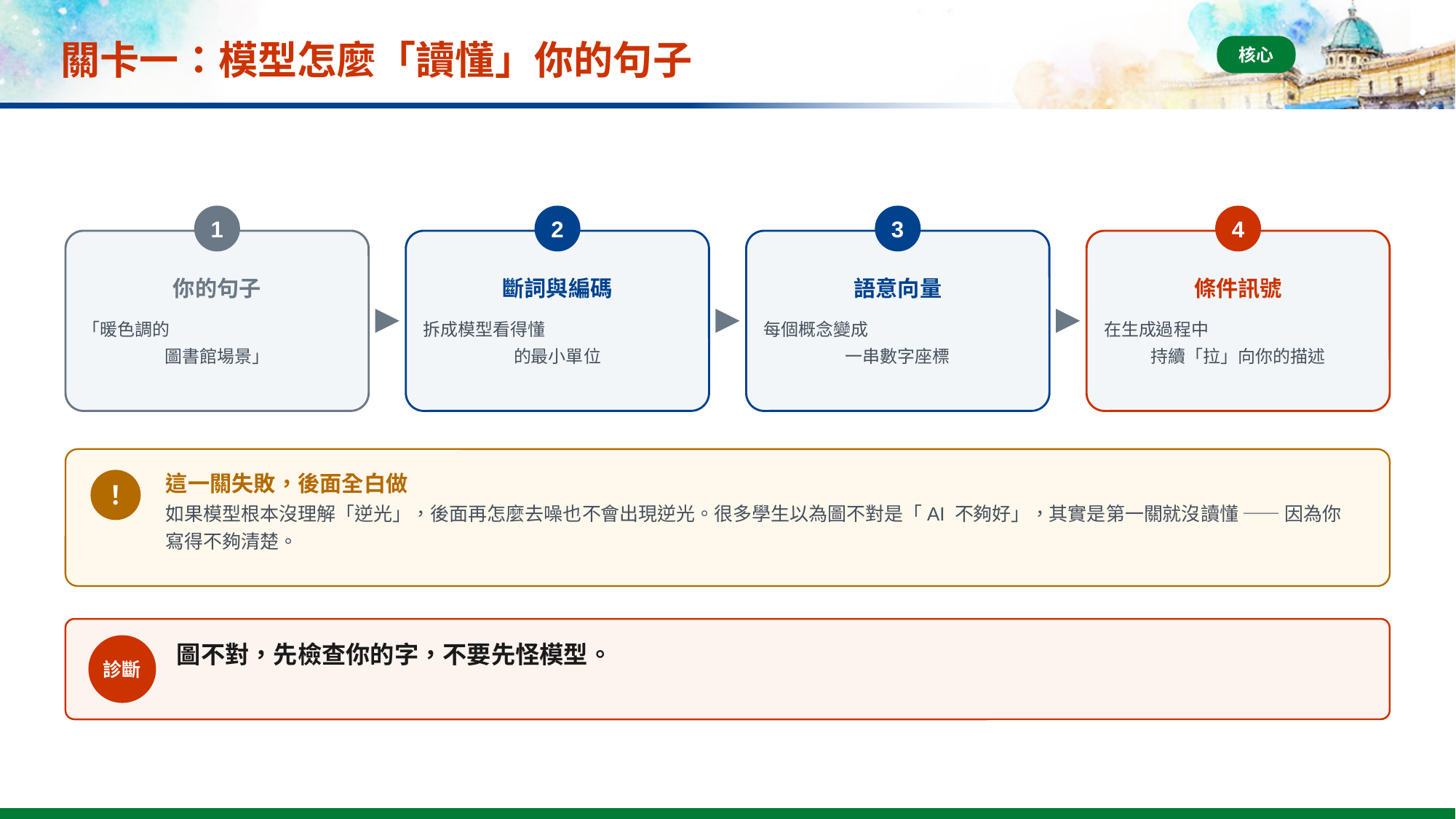

# 關卡一：模型怎麼「讀懂」你的句子
核心
1
2
3
4

你的句子
斷詞與編碼
語意向量
條件訊號

「暖色調的
圖書館場景」
拆成模型看得懂
的最小單位
每個概念變成
一串數字座標
在生成過程中
持續「拉」向你的描述

這一關失敗，後面全白做
！
如果模型根本沒理解「逆光」，後面再怎麼去噪也不會出現逆光。很多學生以為圖不對是「AI 不夠好」，其實是第一關就沒讀懂 —— 因為你寫得不夠清楚。

圖不對，先檢查你的字，不要先怪模型。
診斷